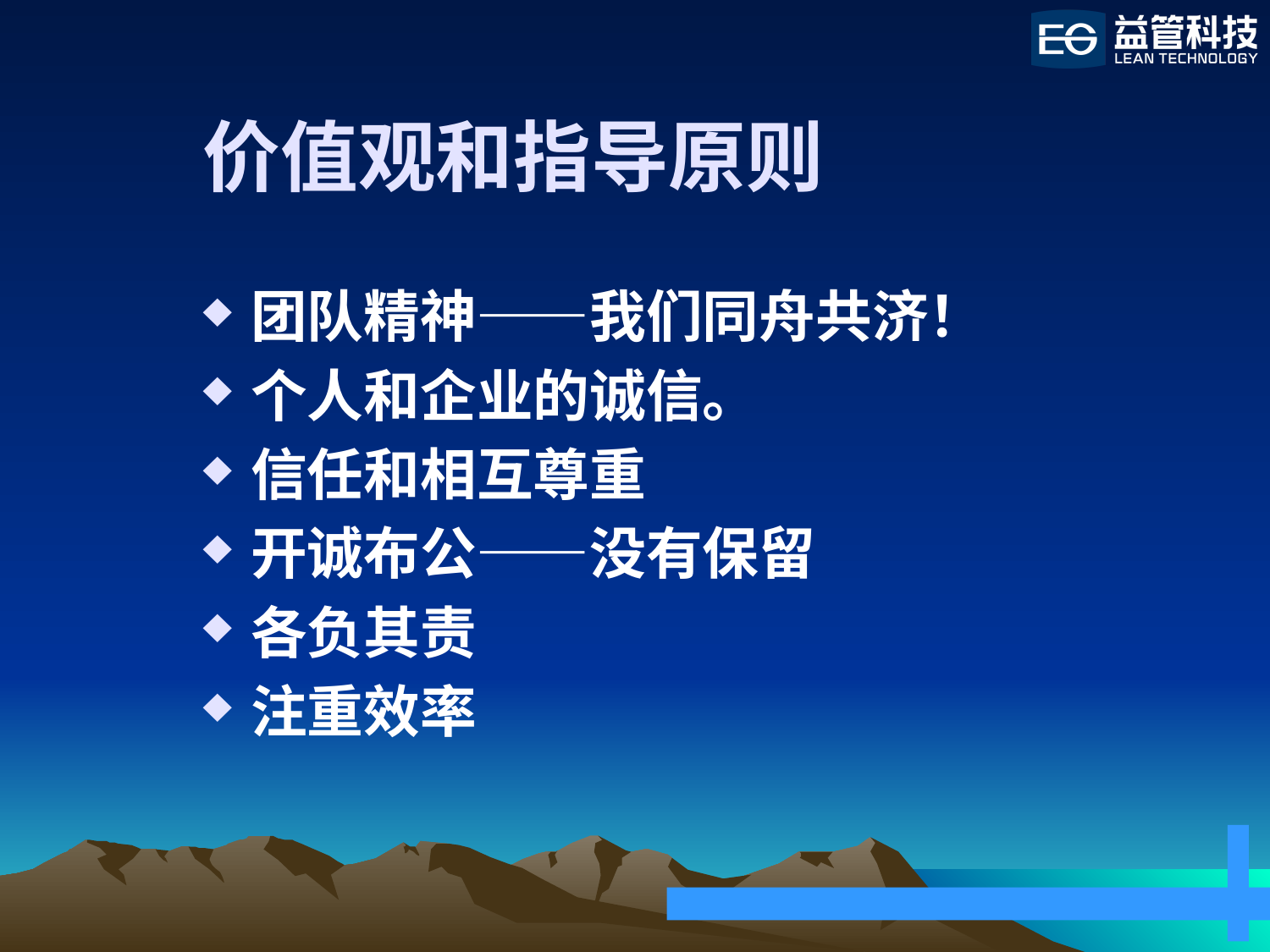

价值观和指导原则
团队精神——我们同舟共济！
个人和企业的诚信。
信任和相互尊重
开诚布公——没有保留
各负其责
注重效率